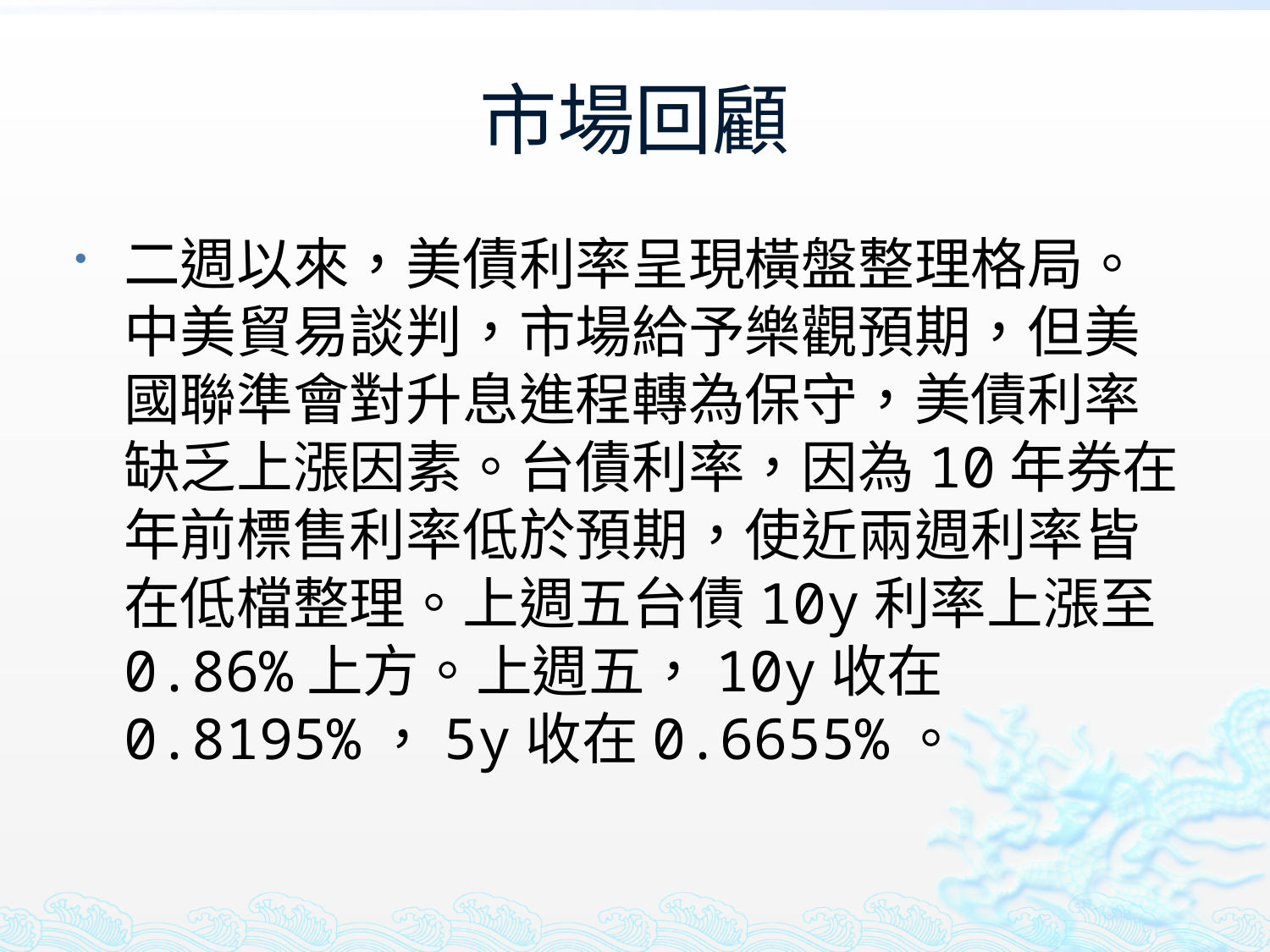

# 市場回顧
二週以來，美債利率呈現橫盤整理格局。中美貿易談判，市場給予樂觀預期，但美國聯準會對升息進程轉為保守，美債利率缺乏上漲因素。台債利率，因為10年券在年前標售利率低於預期，使近兩週利率皆在低檔整理。上週五台債10y利率上漲至0.86%上方。上週五，10y收在0.8195%，5y收在0.6655%。